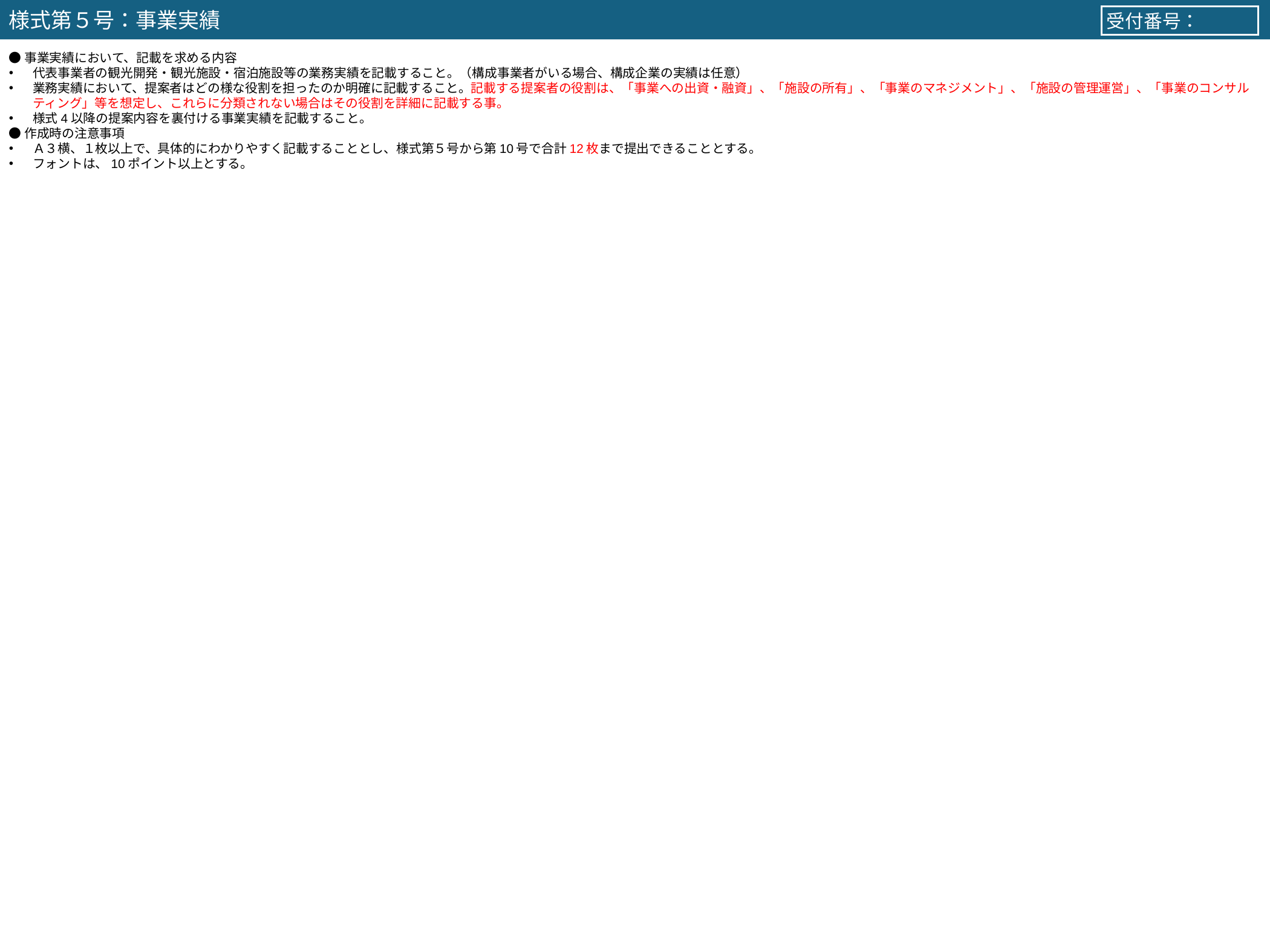

様式第５号：事業実績
受付番号：
●事業実績において、記載を求める内容
代表事業者の観光開発・観光施設・宿泊施設等の業務実績を記載すること。（構成事業者がいる場合、構成企業の実績は任意）
業務実績において、提案者はどの様な役割を担ったのか明確に記載すること。記載する提案者の役割は、「事業への出資・融資」、「施設の所有」、「事業のマネジメント」、「施設の管理運営」、「事業のコンサルティング」等を想定し、これらに分類されない場合はその役割を詳細に記載する事。
様式4以降の提案内容を裏付ける事業実績を記載すること。
●作成時の注意事項
Ａ３横、１枚以上で、具体的にわかりやすく記載することとし、様式第５号から第10号で合計12枚まで提出できることとする。
フォントは、10ポイント以上とする。